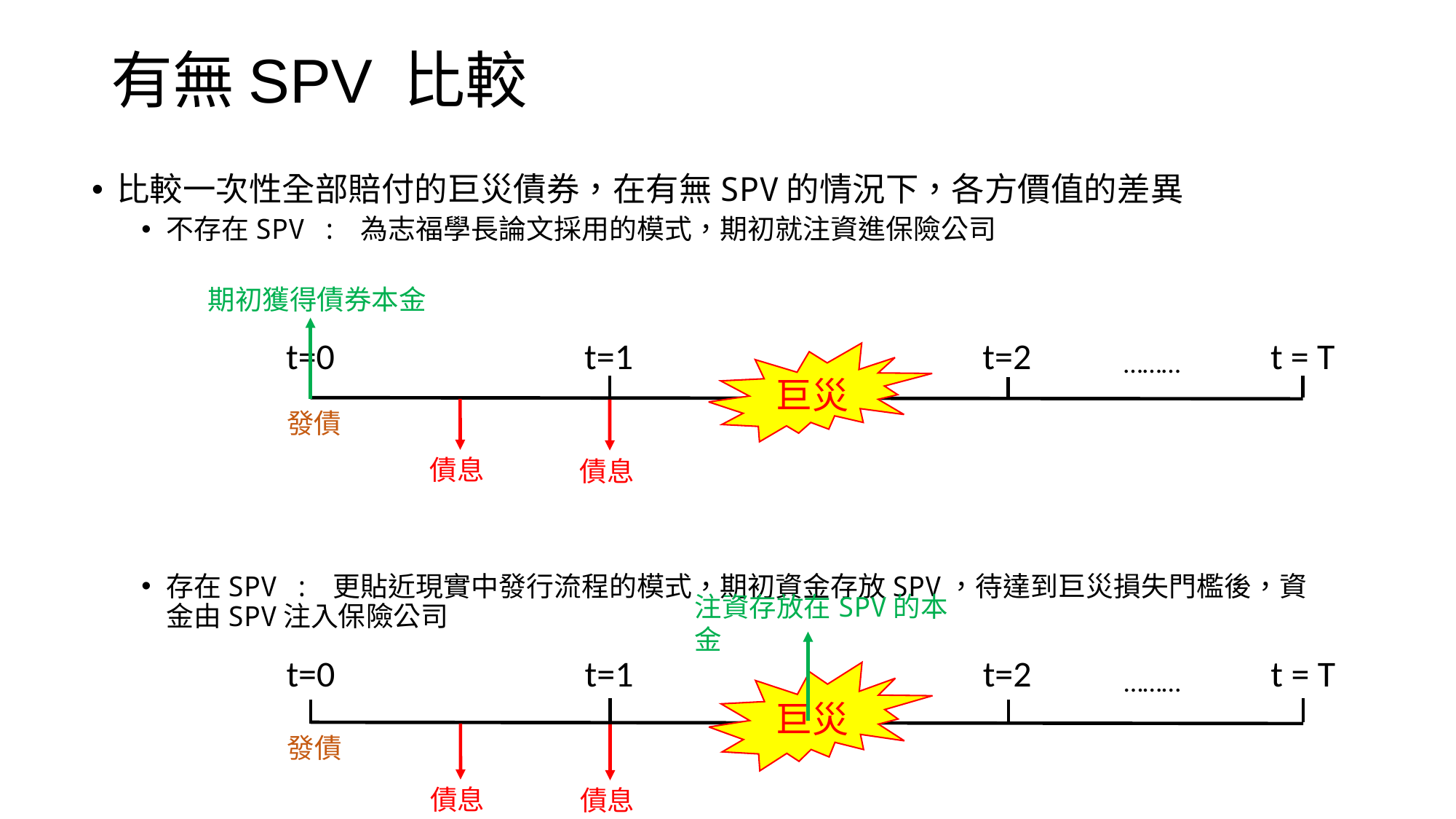

# 有無SPV 比較
比較一次性全部賠付的巨災債券，在有無SPV的情況下，各方價值的差異
不存在SPV : 為志福學長論文採用的模式，期初就注資進保險公司

存在SPV : 更貼近現實中發行流程的模式，期初資金存放SPV，待達到巨災損失門檻後，資金由SPV注入保險公司
期初獲得債券本金
t=0
t=1
t=2
t = T
………
巨災
債息
發債
債息
注資存放在SPV的本金
t=0
t=1
t=2
t = T
………
巨災
債息
發債
債息